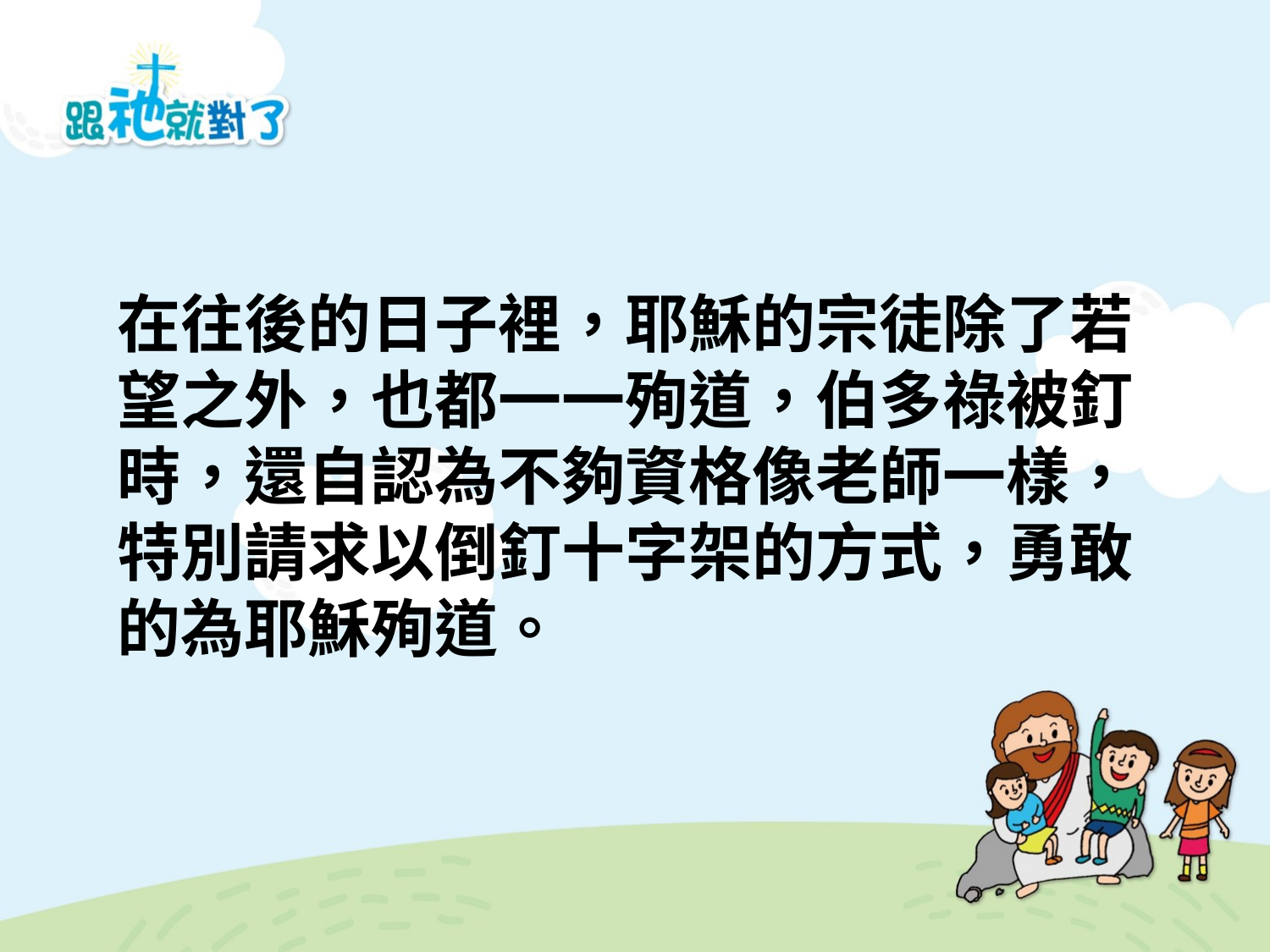

在往後的日子裡，耶穌的宗徒除了若望之外，也都一一殉道，伯多祿被釘時，還自認為不夠資格像老師一樣，特別請求以倒釘十字架的方式，勇敢的為耶穌殉道。